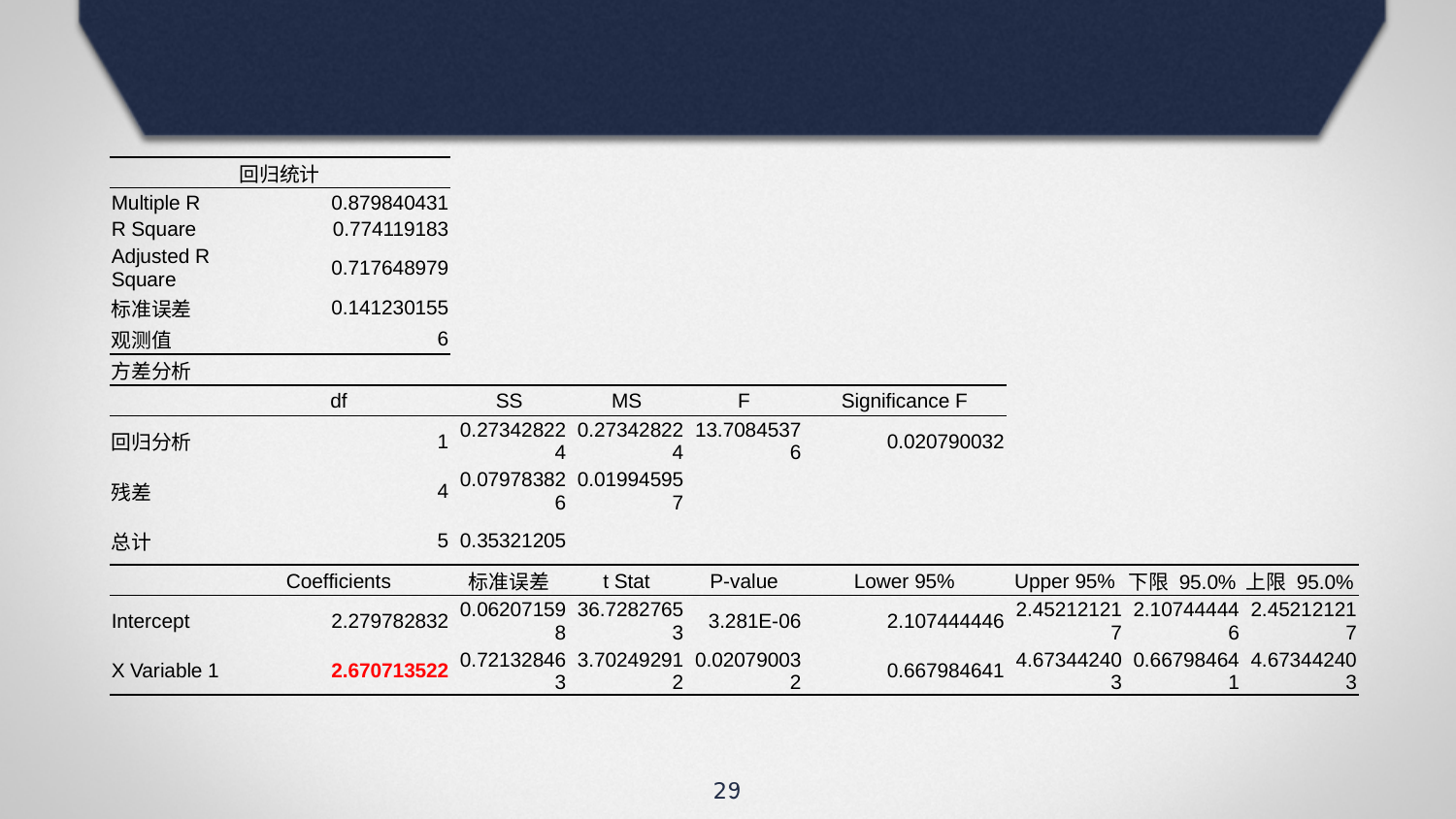

| 回归统计 |  |  |  |  |  |  |  |  |
| --- | --- | --- | --- | --- | --- | --- | --- | --- |
| Multiple R | 0.879840431 |  |  |  |  |  |  |  |
| R Square | 0.774119183 |  |  |  |  |  |  |  |
| Adjusted R Square | 0.717648979 |  |  |  |  |  |  |  |
| 标准误差 | 0.141230155 |  |  |  |  |  |  |  |
| 观测值 | 6 |  |  |  |  |  |  |  |
| 方差分析 |  |  |  |  |  |  |  |  |
|  | df | SS | MS | F | Significance F |  |  |  |
| 回归分析 | 1 | 0.273428224 | 0.273428224 | 13.70845376 | 0.020790032 |  |  |  |
| 残差 | 4 | 0.079783826 | 0.019945957 |  |  |  |  |  |
| 总计 | 5 | 0.35321205 |  |  |  |  |  |  |
|  | Coefficients | 标准误差 | t Stat | P-value | Lower 95% | Upper 95% | 下限 95.0% | 上限 95.0% |
| Intercept | 2.279782832 | 0.062071598 | 36.72827653 | 3.281E-06 | 2.107444446 | 2.452121217 | 2.107444446 | 2.452121217 |
| X Variable 1 | 2.670713522 | 0.721328463 | 3.702492912 | 0.020790032 | 0.667984641 | 4.673442403 | 0.667984641 | 4.673442403 |
29